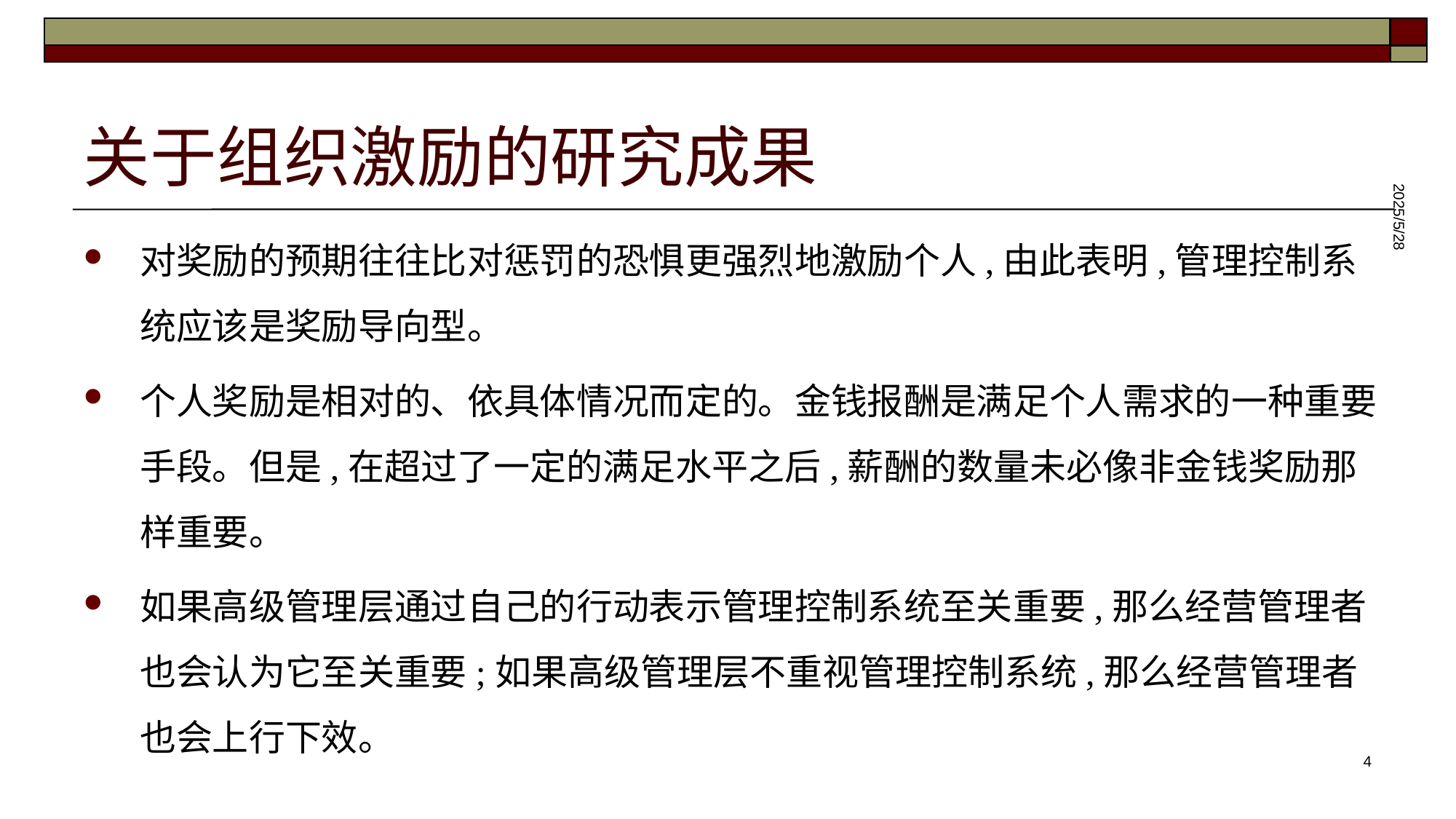

# 关于组织激励的研究成果
对奖励的预期往往比对惩罚的恐惧更强烈地激励个人,由此表明,管理控制系统应该是奖励导向型。
个人奖励是相对的、依具体情况而定的。金钱报酬是满足个人需求的一种重要手段。但是,在超过了一定的满足水平之后,薪酬的数量未必像非金钱奖励那样重要。
如果高级管理层通过自己的行动表示管理控制系统至关重要,那么经营管理者也会认为它至关重要;如果高级管理层不重视管理控制系统,那么经营管理者也会上行下效。

2025/5/28
4